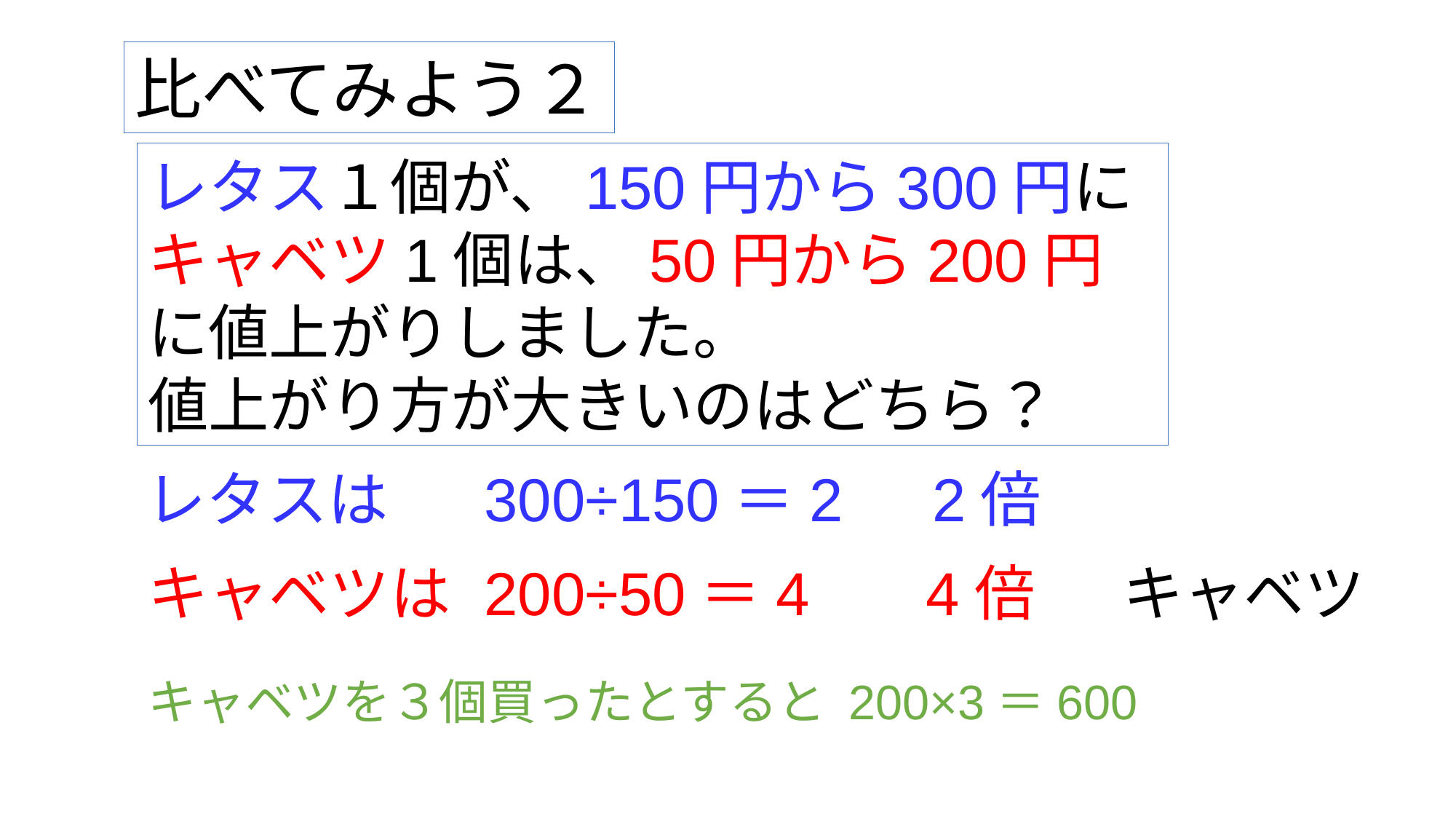

比べてみよう２
レタス１個が、150円から300円にキャベツ1個は、50円から200円に値上がりしました。
値上がり方が大きいのはどちら？
レタスは
300÷150＝2　2倍
キャベツは
200÷50＝4　  4倍
キャベツ
キャベツを３個買ったとすると 200×3＝600